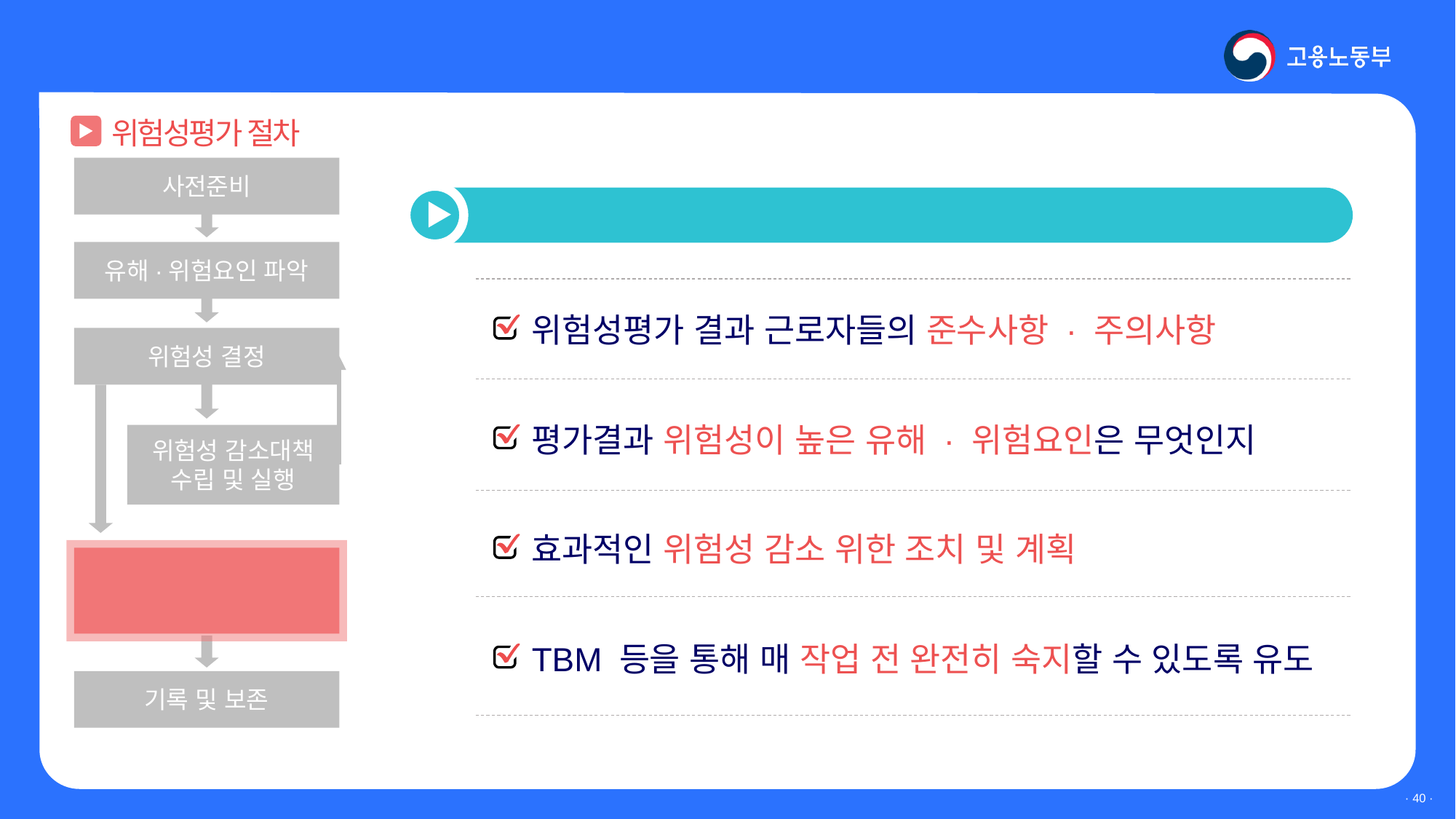

Ⅲ. 위험성평가 실시는 어떻게?
위험성평가 절차

사전준비

유해·위험요인 파악

위험성 결정

위험성 감소대책
수립 및 실행
위험성 평가 공유

기록 및 보존

     위험성평가의 결과는 실제 작업하는 근로자와 공유

위험성평가 결과 근로자들의 준수사항 · 주의사항

평가결과 위험성이 높은 유해 · 위험요인은 무엇인지

효과적인 위험성 감소 위한 조치 및 계획

TBM 등을 통해 매 작업 전 완전히 숙지할 수 있도록 유도

· 40 ·